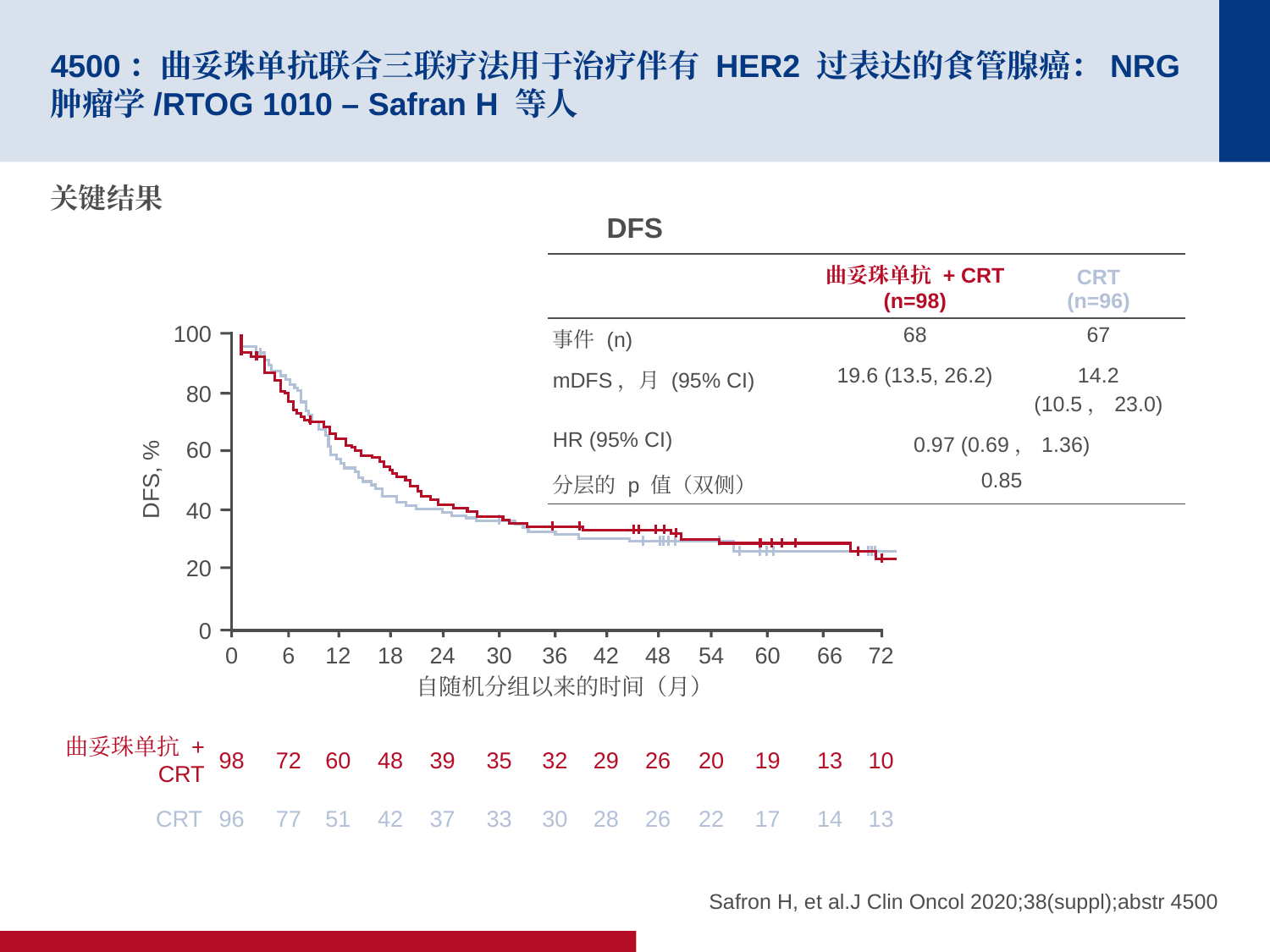

# 4500：曲妥珠单抗联合三联疗法用于治疗伴有 HER2 过表达的食管腺癌：NRG 肿瘤学/RTOG 1010 – Safran H 等人
关键结果

DFS
|  | 曲妥珠单抗 + CRT (n=98) | CRT (n=96) |
| --- | --- | --- |
| 事件 (n) | 68 | 67 |
| mDFS，月 (95% CI) | 19.6 (13.5, 26.2) | 14.2 (10.5，23.0) |
| HR (95% CI) | 0.97 (0.69，1.36) |  |
| 分层的 p 值（双侧） | 0.85 |  |
100

80

60

DFS, %
40

20

0

0
6
12
18
24
30
36
42
48
54
60
66
72
自随机分组以来的时间（月）
 曲妥珠单抗 +
CRT
98
72
60
48
39
35
32
29
26
20
19
13
10
CRT
96
77
51
42
37
33
30
28
26
22
17
14
13
Safron H, et al.J Clin Oncol 2020;38(suppl);abstr 4500